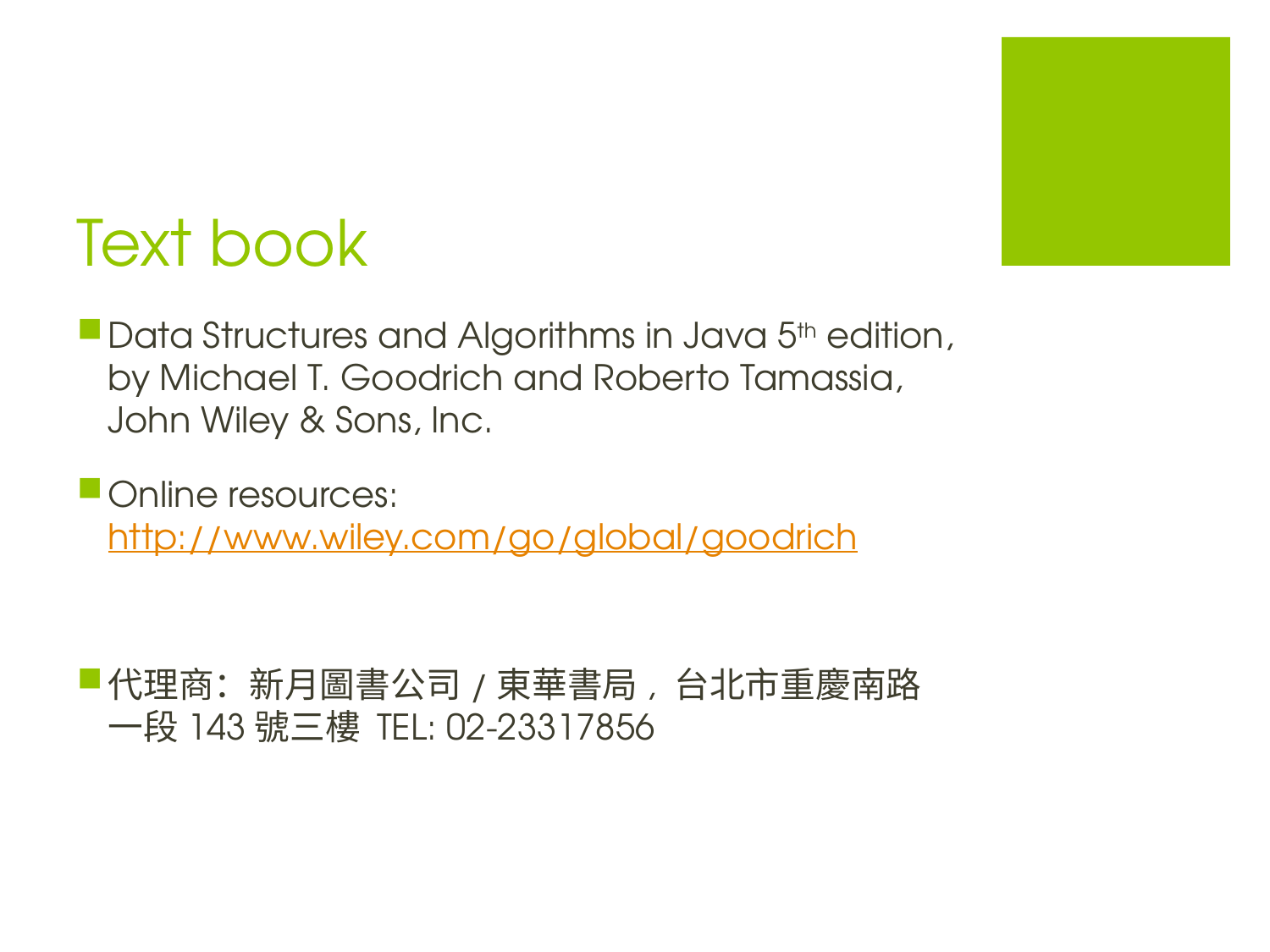

# Text book
Data Structures and Algorithms in Java 5th edition, by Michael T. Goodrich and Roberto Tamassia, John Wiley & Sons, Inc.
Online resources: http://www.wiley.com/go/global/goodrich

代理商：新月圖書公司/東華書局, 台北市重慶南路一段143號三樓 TEL: 02-23317856